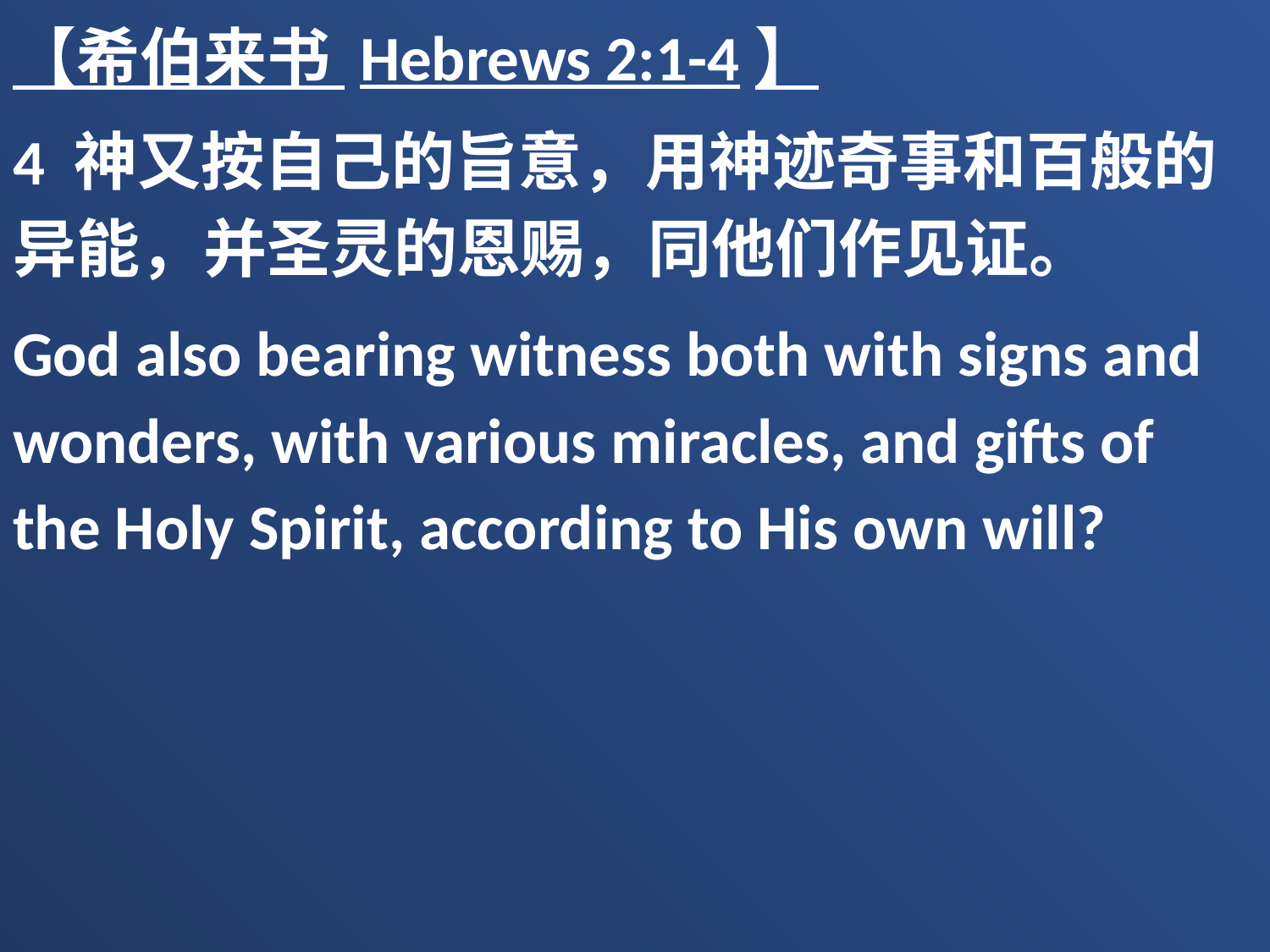

【希伯来书 Hebrews 2:1-4】
4 神又按自己的旨意，用神迹奇事和百般的异能，并圣灵的恩赐，同他们作见证。
God also bearing witness both with signs and wonders, with various miracles, and gifts of the Holy Spirit, according to His own will?